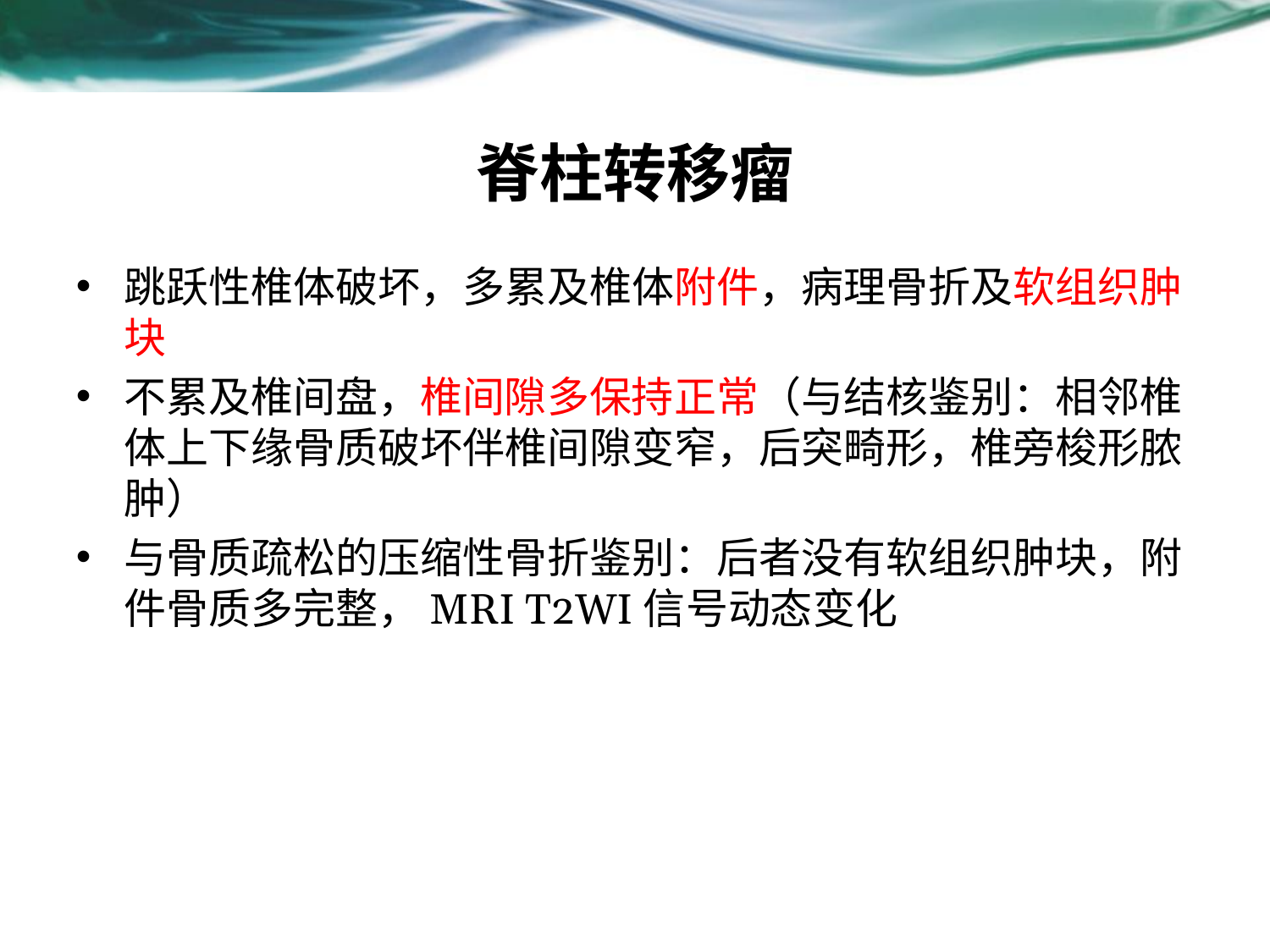

# 脊柱转移瘤
跳跃性椎体破坏，多累及椎体附件，病理骨折及软组织肿块
不累及椎间盘，椎间隙多保持正常（与结核鉴别：相邻椎体上下缘骨质破坏伴椎间隙变窄，后突畸形，椎旁梭形脓肿）
与骨质疏松的压缩性骨折鉴别：后者没有软组织肿块，附件骨质多完整，MRI T2WI信号动态变化